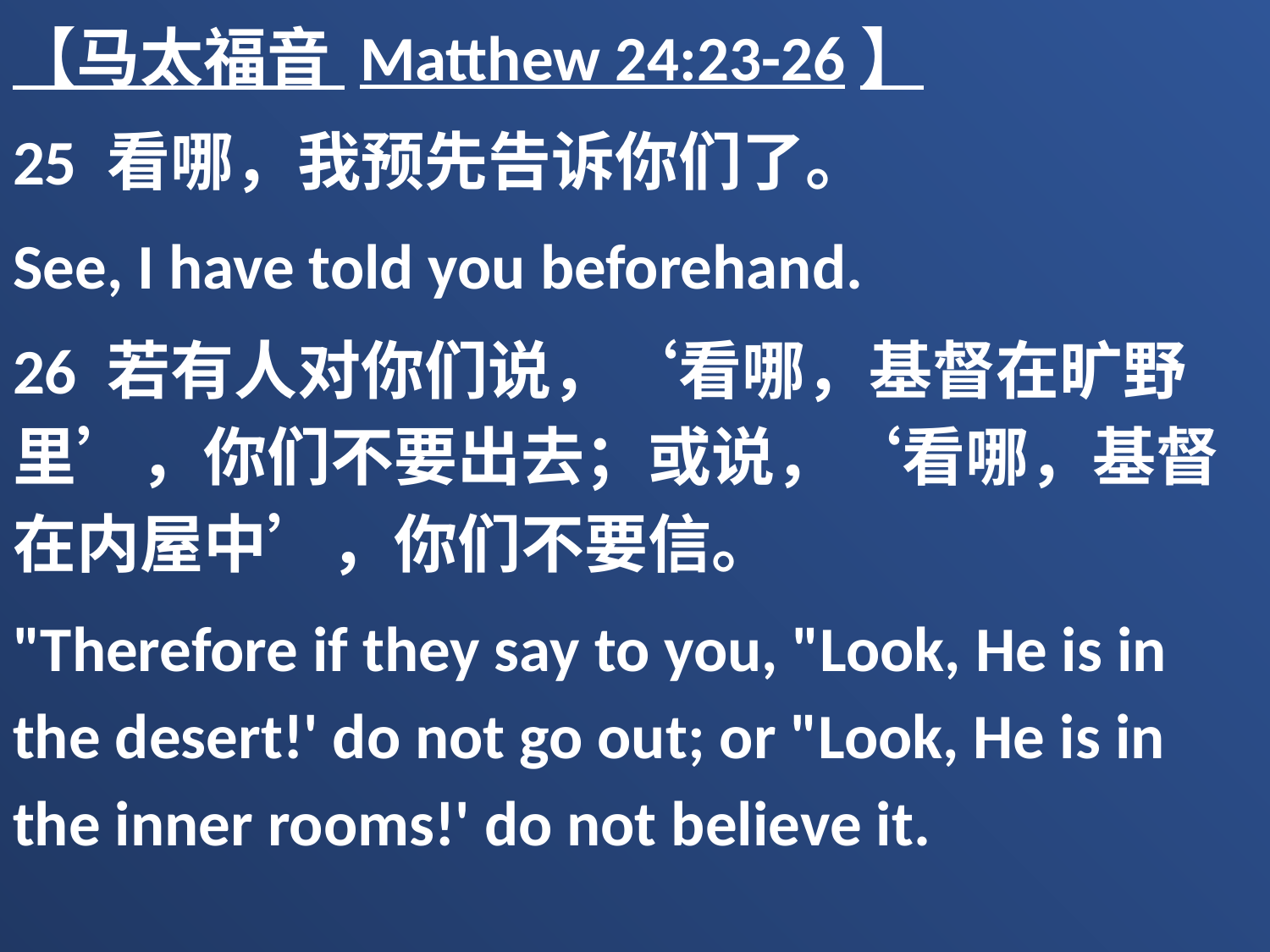

【马太福音 Matthew 24:23-26】
25 看哪，我预先告诉你们了。
See, I have told you beforehand.
26 若有人对你们说，‘看哪，基督在旷野里’，你们不要出去；或说，‘看哪，基督在内屋中’，你们不要信。
"Therefore if they say to you, "Look, He is in the desert!' do not go out; or "Look, He is in the inner rooms!' do not believe it.